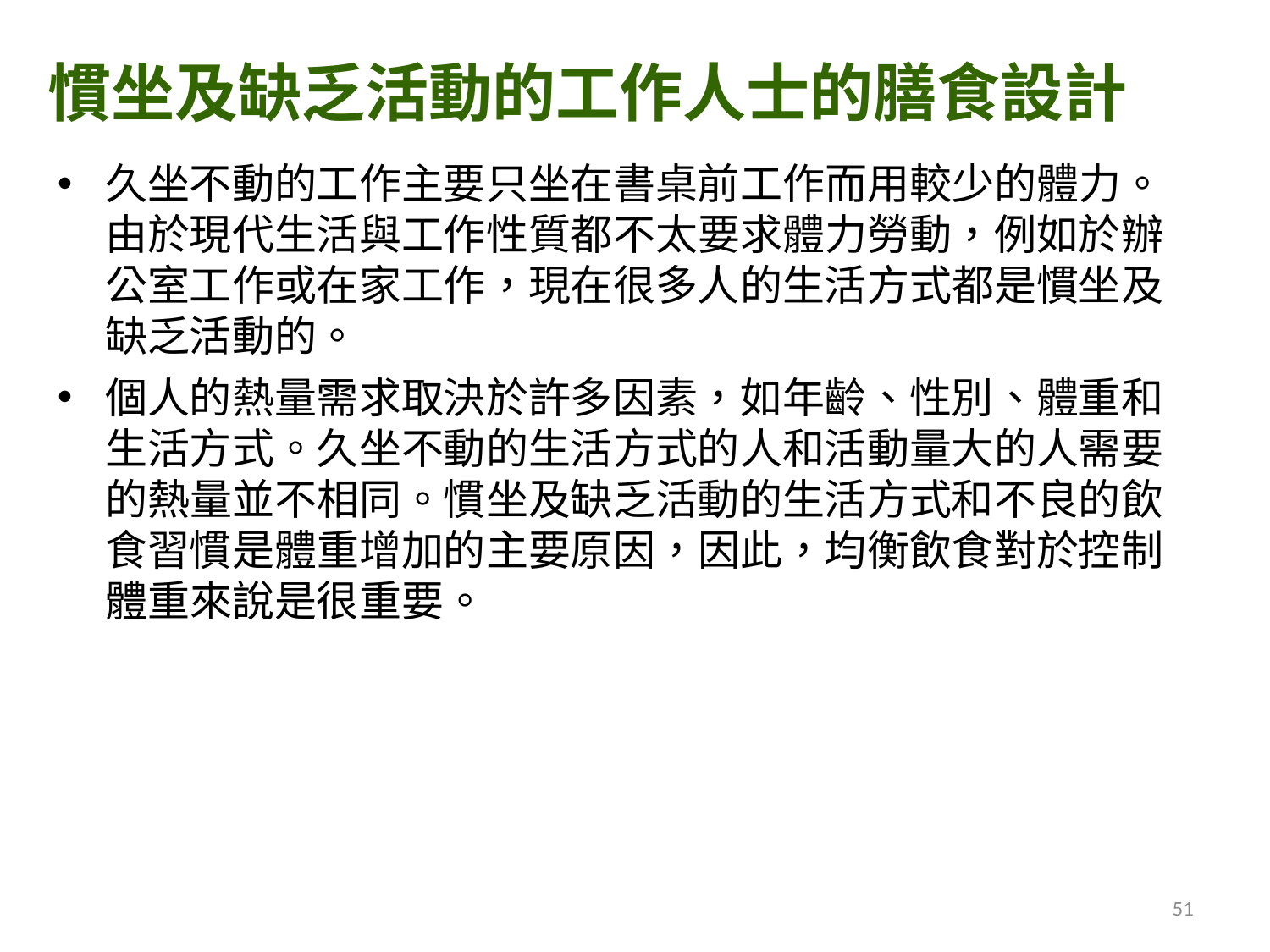

慣坐及缺乏活動的工作人士的膳食設計
久坐不動的工作主要只坐在書桌前工作而用較少的體力。由於現代生活與工作性質都不太要求體力勞動，例如於辦公室工作或在家工作，現在很多人的生活方式都是慣坐及缺乏活動的。
個人的熱量需求取決於許多因素，如年齡、性別、體重和生活方式。久坐不動的生活方式的人和活動量大的人需要的熱量並不相同。慣坐及缺乏活動的生活方式和不良的飲食習慣是體重增加的主要原因，因此，均衡飲食對於控制體重來說是很重要。
51